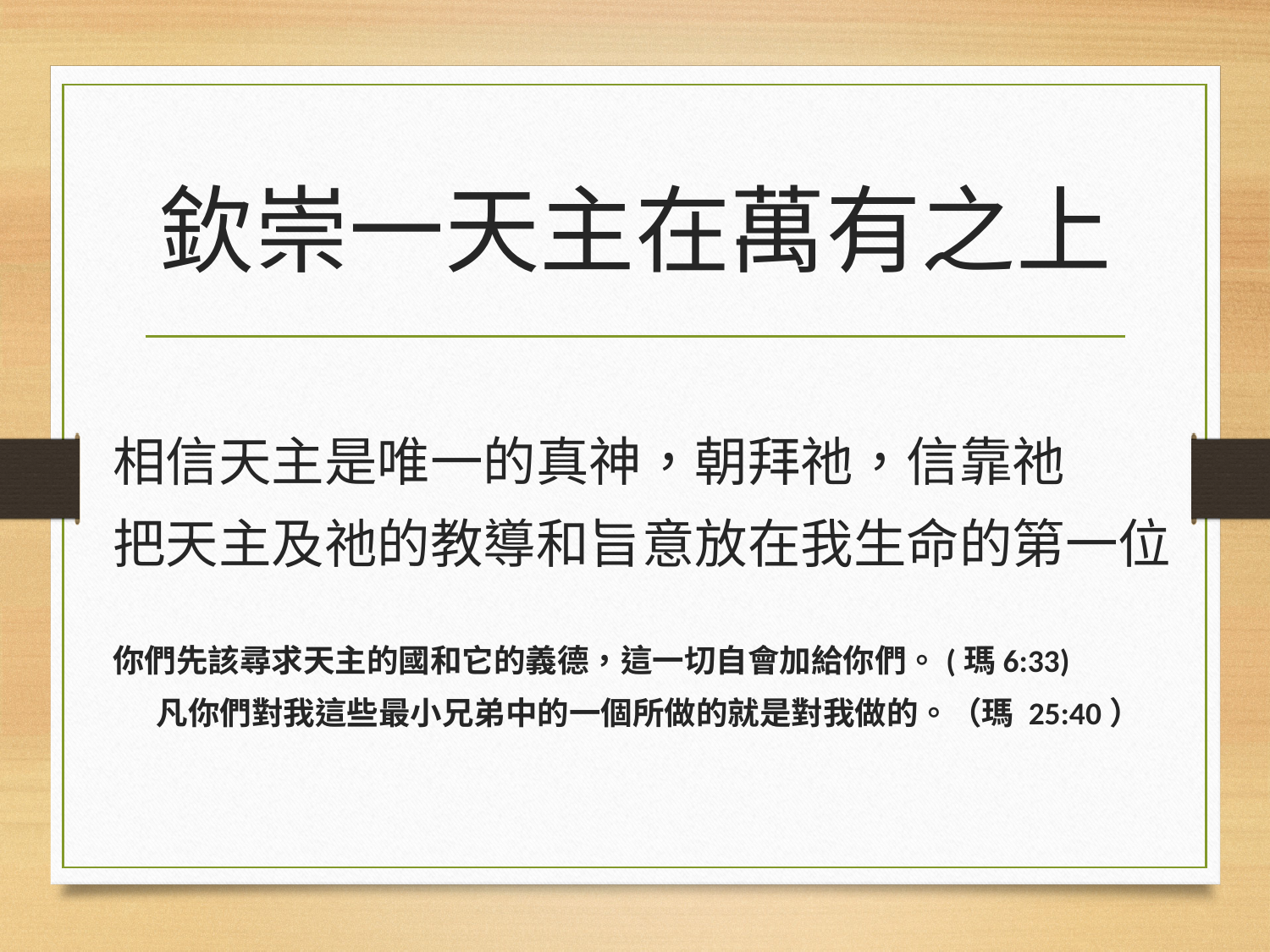

# 欽崇一天主在萬有之上
相信天主是唯一的真神，朝拜祂，信靠祂
把天主及祂的教導和旨意放在我生命的第一位

你們先該尋求天主的國和它的義德，這一切自會加給你們。(瑪6:33)
凡你們對我這些最小兄弟中的一個所做的就是對我做的。（瑪 25:40）